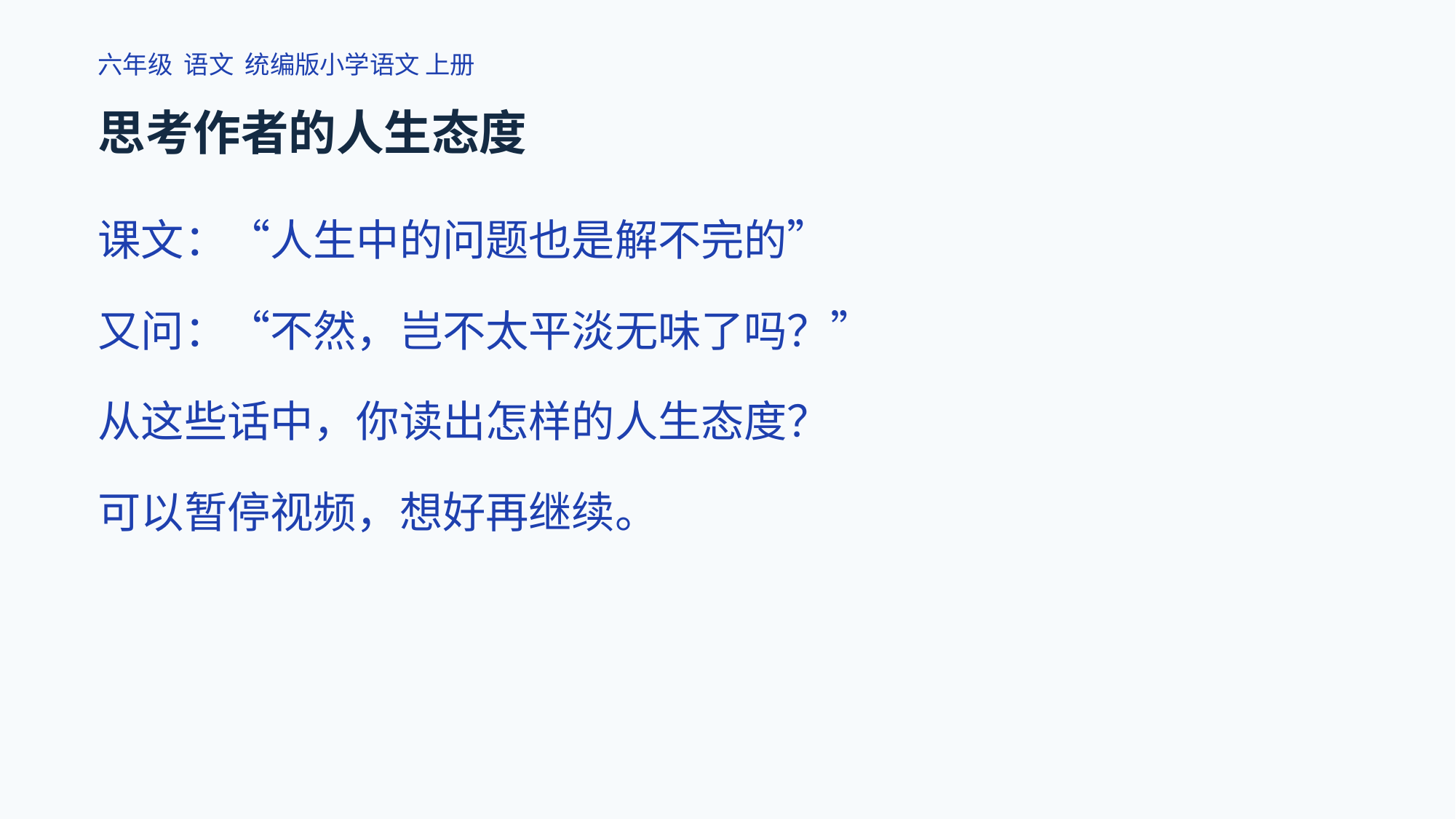

六年级  语文  统编版小学语文 上册
思考作者的人生态度
课文：“人生中的问题也是解不完的”
又问：“不然，岂不太平淡无味了吗？”
从这些话中，你读出怎样的人生态度？
可以暂停视频，想好再继续。